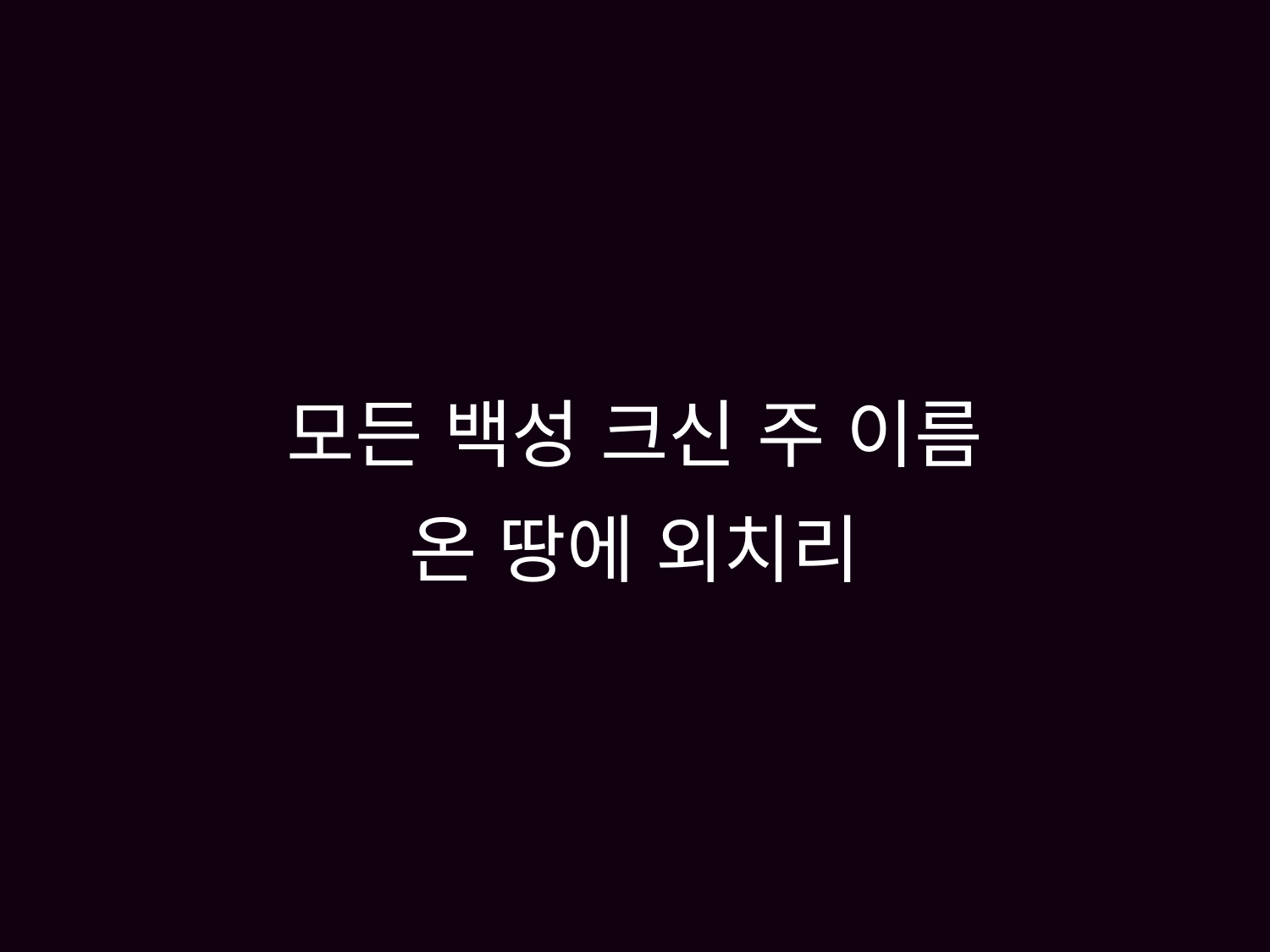

# 모든 백성 크신 주 이름 온 땅에 외치리